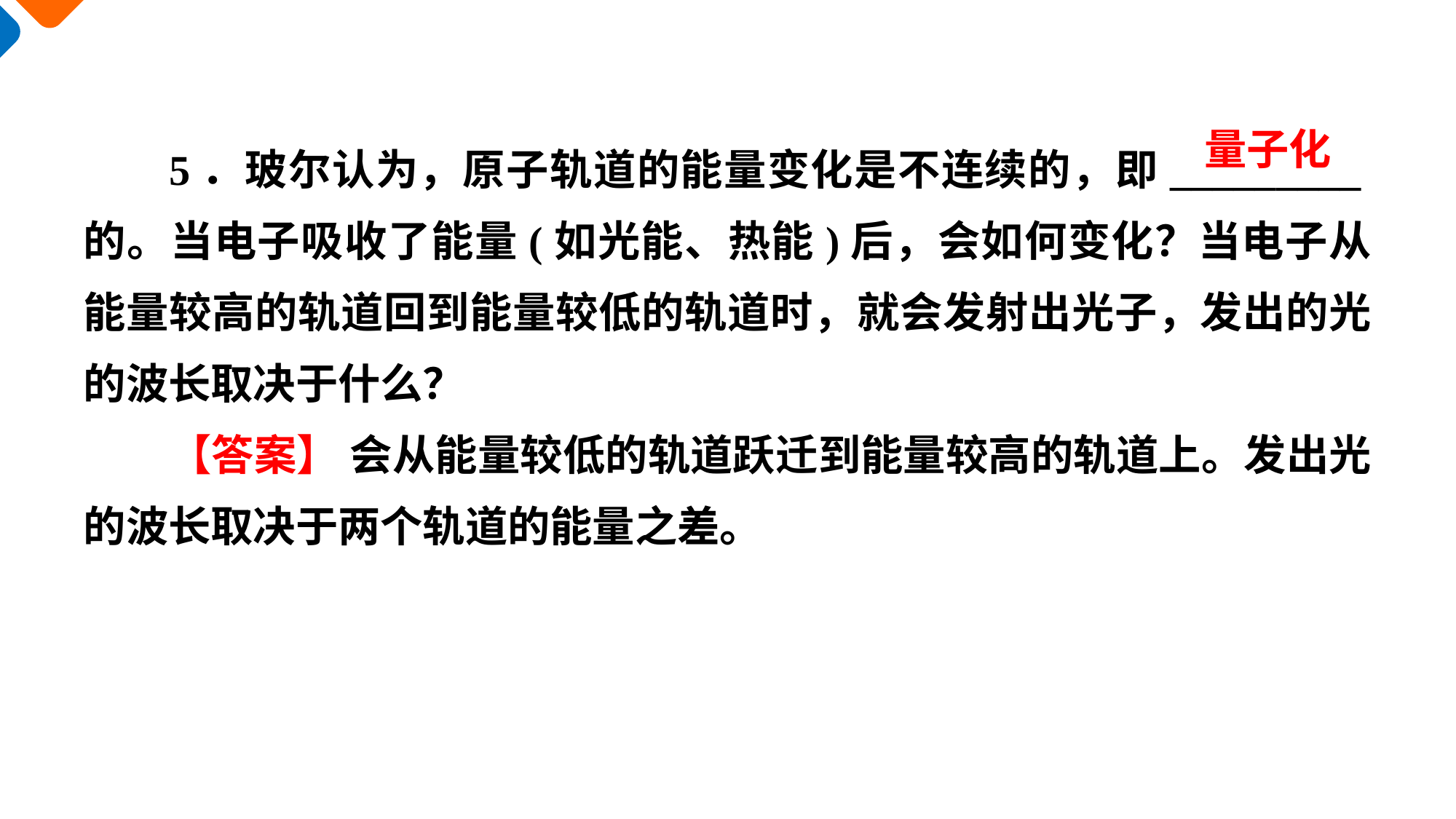

5．玻尔认为，原子轨道的能量变化是不连续的，即_________的。当电子吸收了能量(如光能、热能)后，会如何变化？当电子从能量较高的轨道回到能量较低的轨道时，就会发射出光子，发出的光的波长取决于什么？
【答案】 会从能量较低的轨道跃迁到能量较高的轨道上。发出光的波长取决于两个轨道的能量之差。

量子化